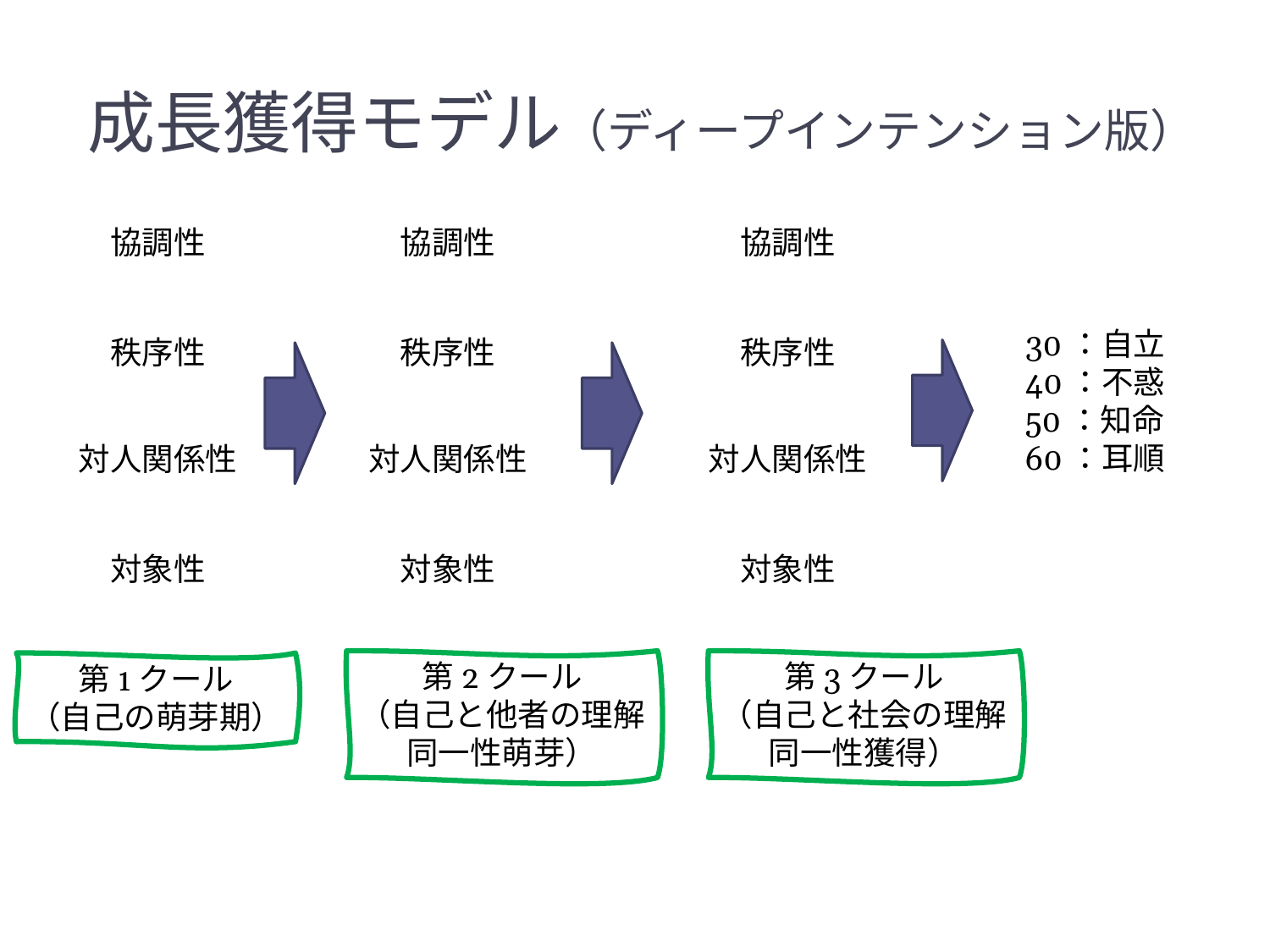

# 成長獲得モデル（ディープインテンション版）
協調性
協調性
協調性
30：自立
40：不惑
50：知命
60：耳順
秩序性
秩序性
秩序性

対人関係性
対人関係性
対人関係性
対象性
対象性
対象性
第2クール
（自己と他者の理解
同一性萌芽）
第3クール
（自己と社会の理解
同一性獲得）
第1クール
（自己の萌芽期）